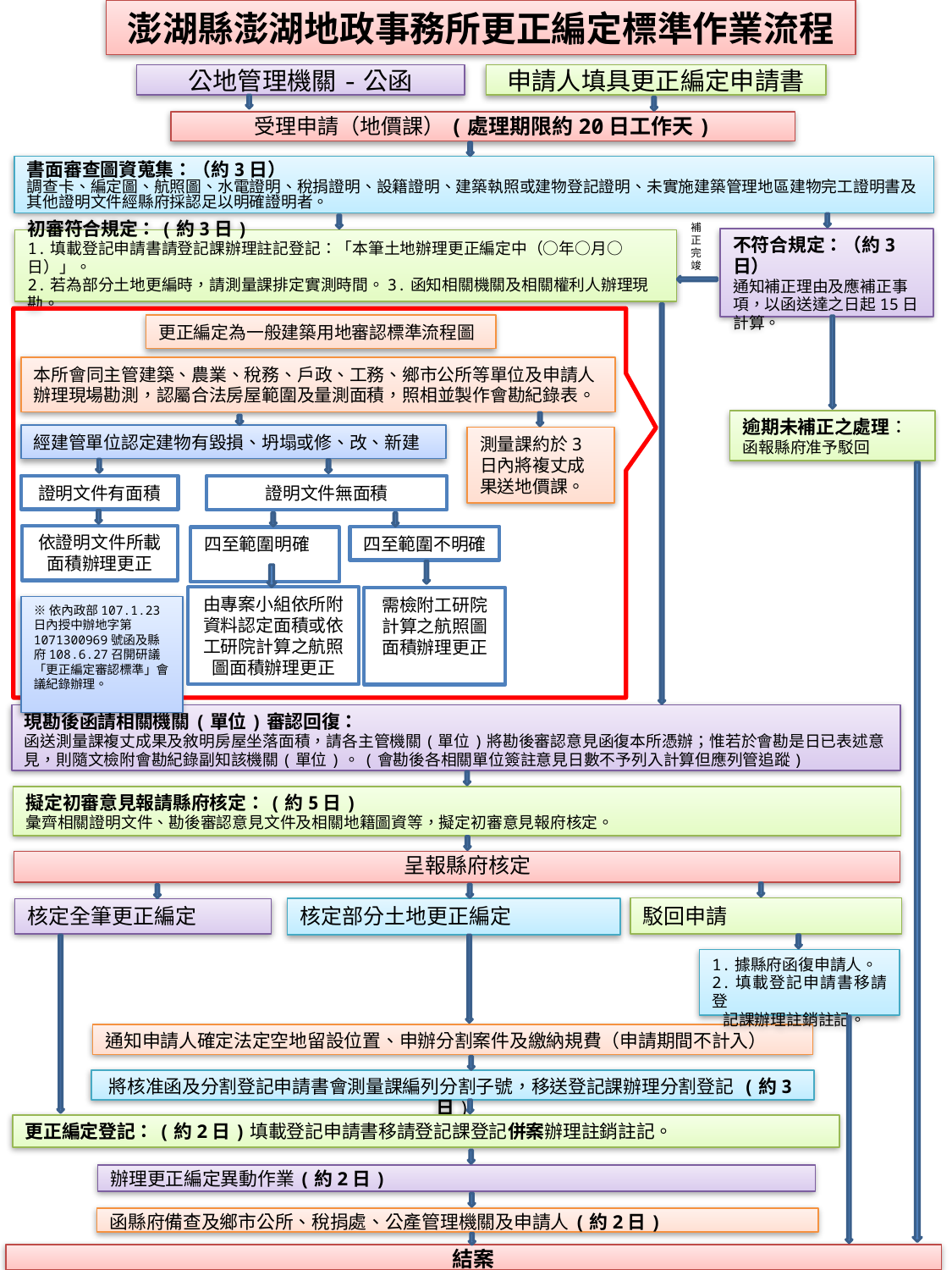

澎湖縣澎湖地政事務所更正編定標準作業流程
公地管理機關-公函
申請人填具更正編定申請書

受理申請（地價課）(處理期限約20日工作天)

書面審查圖資蒐集：（約3日）
調查卡、編定圖、航照圖、水電證明、稅捐證明、設籍證明、建築執照或建物登記證明、未實施建築管理地區建物完工證明書及其他證明文件經縣府採認足以明確證明者。

補正
完竣
不符合規定：（約3日）
通知補正理由及應補正事項，以函送達之日起15日計算。
初審符合規定：(約3日)
1.填載登記申請書請登記課辦理註記登記：「本筆土地辦理更正編定中（○年○月○日）」。
2.若為部分土地更編時，請測量課排定實測時間。3.函知相關機關及相關權利人辦理現勘。

更正編定為一般建築用地審認標準流程圖

本所會同主管建築、農業、稅務、戶政、工務、鄉市公所等單位及申請人辦理現場勘測，認屬合法房屋範圍及量測面積，照相並製作會勘紀錄表。
逾期未補正之處理：
函報縣府准予駁回

經建管單位認定建物有毀損、坍塌或修、改、新建
測量課約於3日內將複丈成果送地價課。

證明文件有面積
證明文件無面積

依證明文件所載面積辦理更正
四至範圍不明確
四至範圍明確

需檢附工研院計算之航照圖面積辦理更正

由專案小組依所附資料認定面積或依工研院計算之航照圖面積辦理更正
※依內政部107.1.23日內授中辦地字第1071300969號函及縣府108.6.27召開研議「更正編定審認標準」會議紀錄辦理。
現勘後函請相關機關(單位)審認回復：
函送測量課複丈成果及敘明房屋坐落面積，請各主管機關(單位)將勘後審認意見函復本所憑辦；惟若於會勘是日已表述意見，則隨文檢附會勘紀錄副知該機關(單位)。(會勘後各相關單位簽註意見日數不予列入計算但應列管追蹤)

擬定初審意見報請縣府核定：(約5日)
彙齊相關證明文件、勘後審認意見文件及相關地籍圖資等，擬定初審意見報府核定。

    呈報縣府核定

駁回申請

核定部分土地更正編定

核定全筆更正編定

1.據縣府函復申請人。
2.填載登記申請書移請登
  記課辦理註銷註記。

通知申請人確定法定空地留設位置、申辦分割案件及繳納規費（申請期間不計入）

將核准函及分割登記申請書會測量課編列分割子號，移送登記課辦理分割登記 (約3日)

更正編定登記：(約2日)填載登記申請書移請登記課登記併案辦理註銷註記。

辦理更正編定異動作業(約2日)

函縣府備查及鄉市公所、稅捐處、公產管理機關及申請人(約2日)

結案